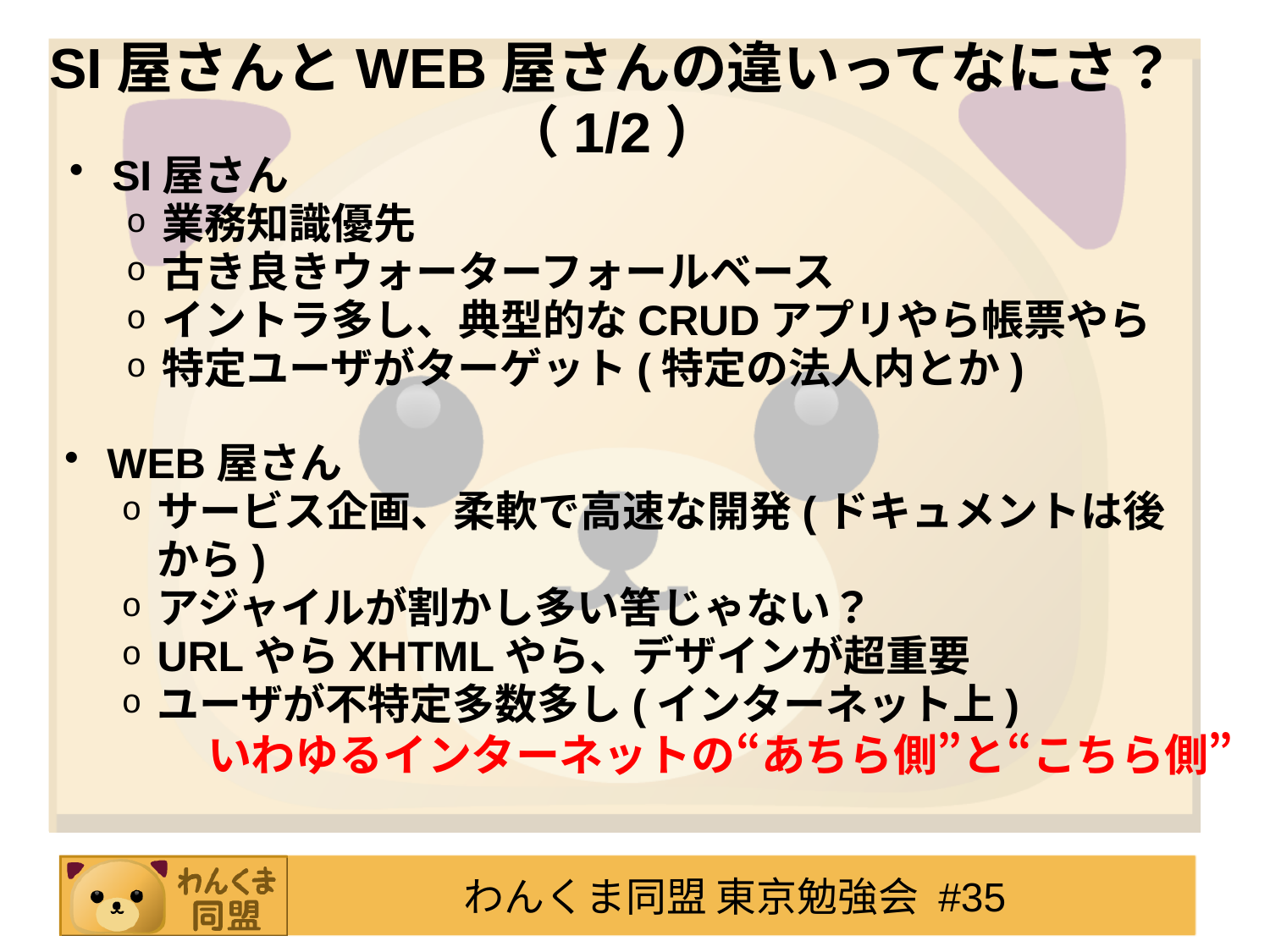

SI屋さんとWEB屋さんの違いってなにさ？（1/2）
SI屋さん
業務知識優先
古き良きウォーターフォールベース
イントラ多し、典型的なCRUDアプリやら帳票やら
特定ユーザがターゲット(特定の法人内とか)
WEB屋さん
サービス企画、柔軟で高速な開発(ドキュメントは後から)
アジャイルが割かし多い筈じゃない？
URLやらXHTMLやら、デザインが超重要
ユーザが不特定多数多し(インターネット上)
いわゆるインターネットの“あちら側”と“こちら側”